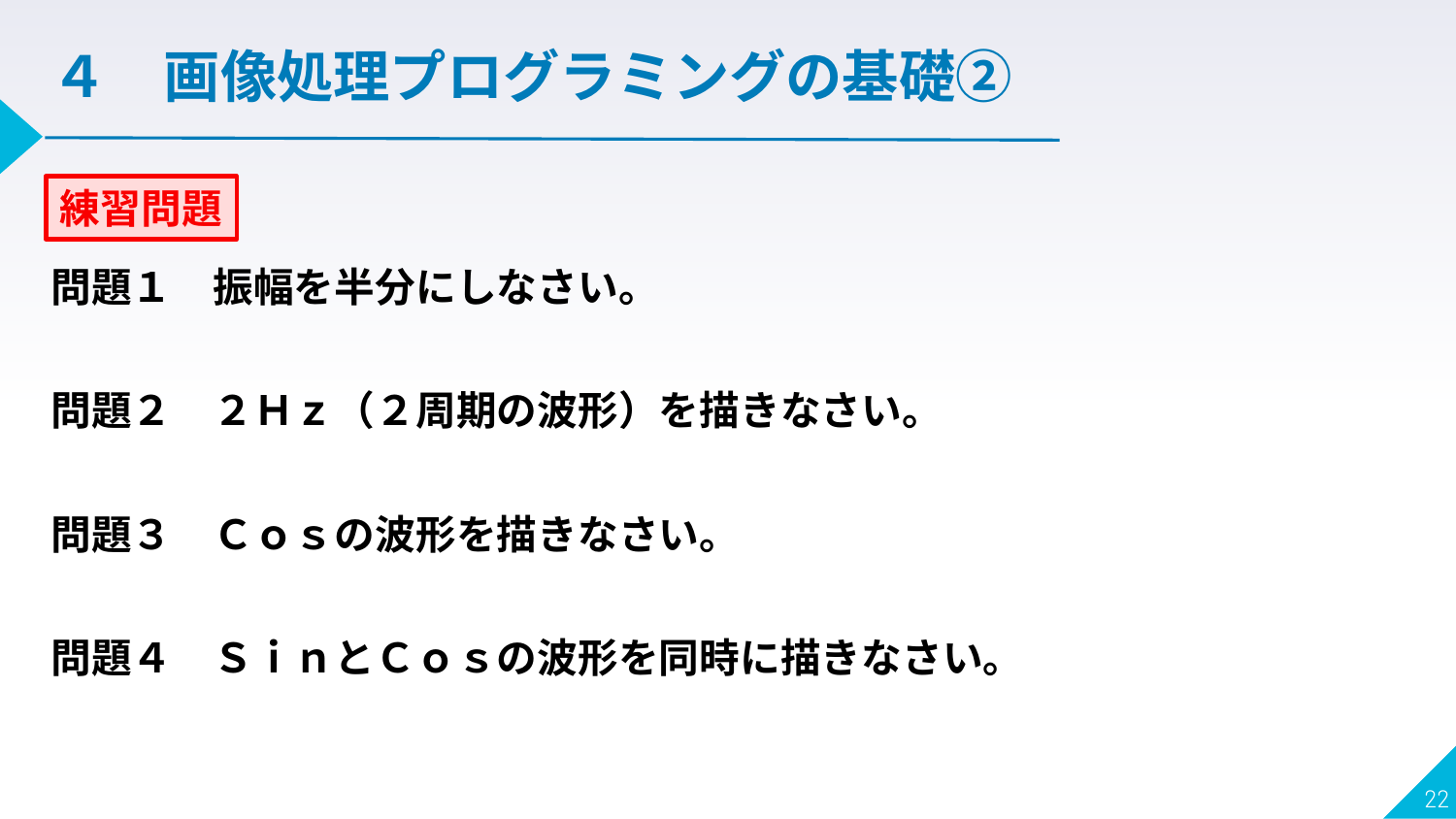

４　画像処理プログラミングの基礎②
練習問題
問題１　振幅を半分にしなさい。
問題２　２Ｈｚ（２周期の波形）を描きなさい。
問題３　Ｃｏｓの波形を描きなさい。
問題４　ＳｉｎとＣｏｓの波形を同時に描きなさい。
22